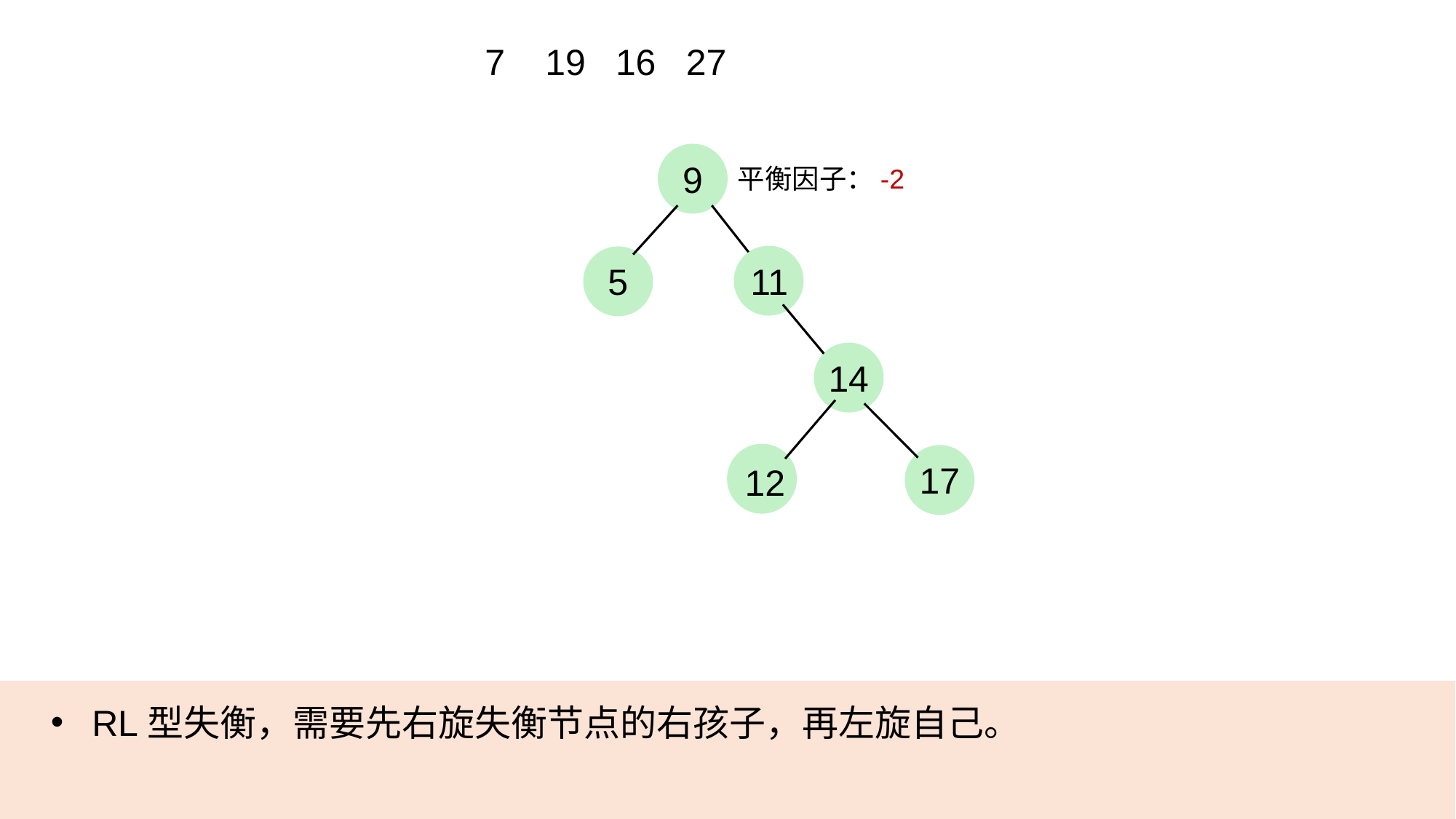

7
19
16
27

9
平衡因子：-2

5
11

14

17
12

RL型失衡，需要先右旋失衡节点的右孩子，再左旋自己。